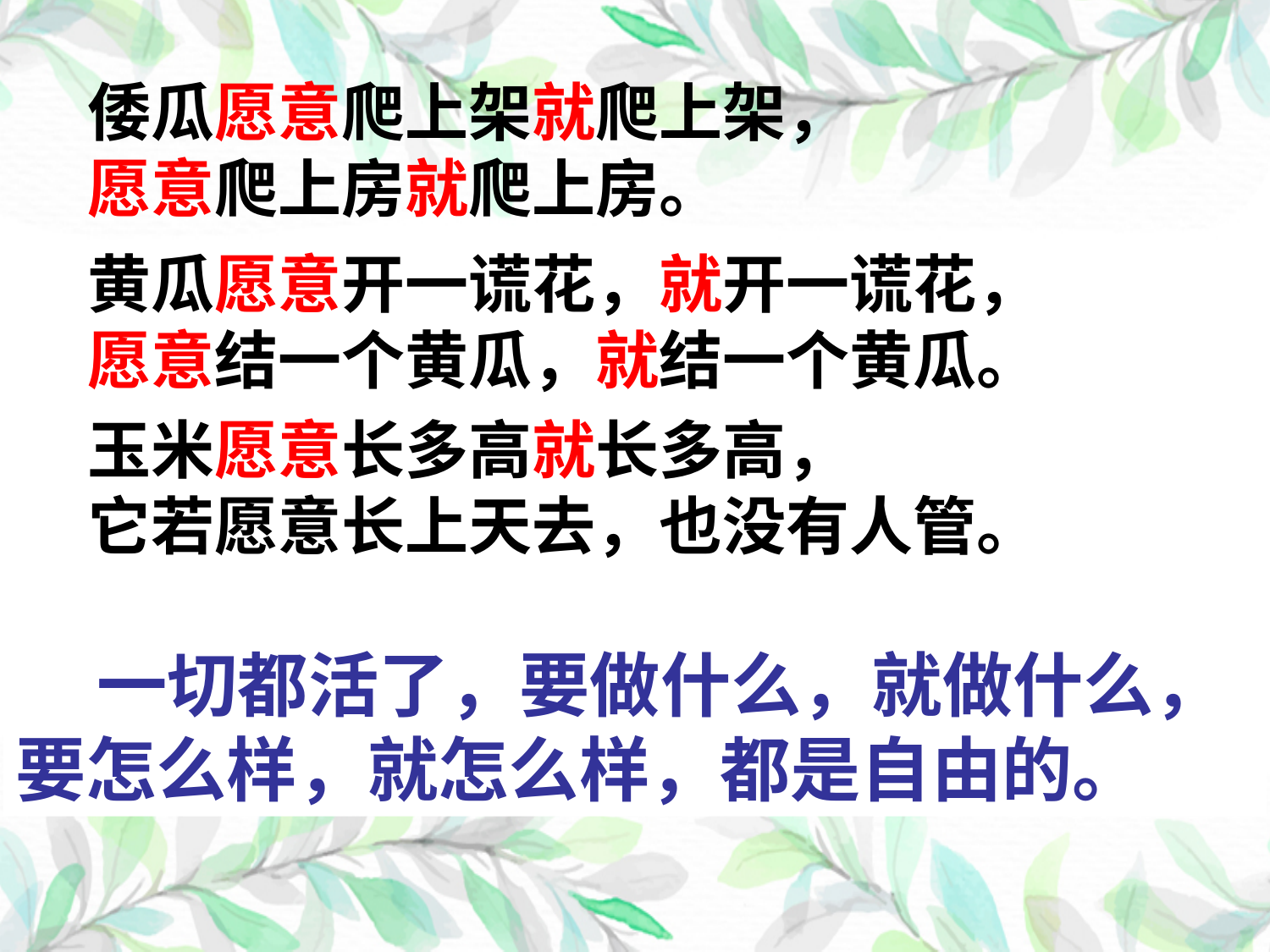

倭瓜愿意爬上架就爬上架，
愿意爬上房就爬上房。

黄瓜愿意开一谎花，就开一谎花，
愿意结一个黄瓜，就结一个黄瓜。

玉米愿意长多高就长多高，
它若愿意长上天去，也没有人管。
    一切都活了，要做什么，就做什么，
要怎么样，就怎么样，都是自由的。